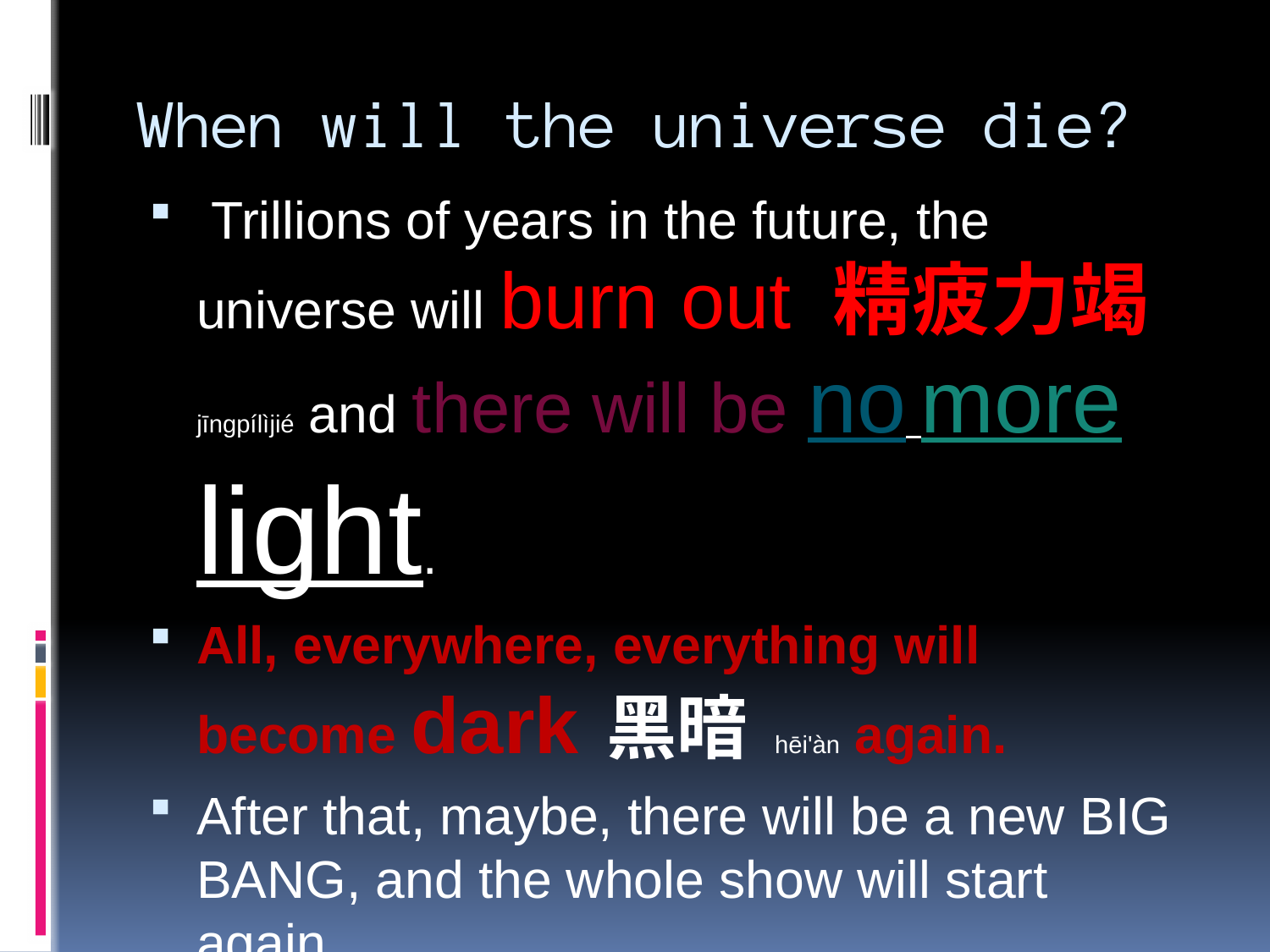

# When will the universe die?
 Trillions of years in the future, the universe will burn out 精疲力竭  jīngpílìjié and there will be no more light.
All, everywhere, everything will become dark 黑暗 hēi'àn again.
After that, maybe, there will be a new BIG BANG, and the whole show will start again.